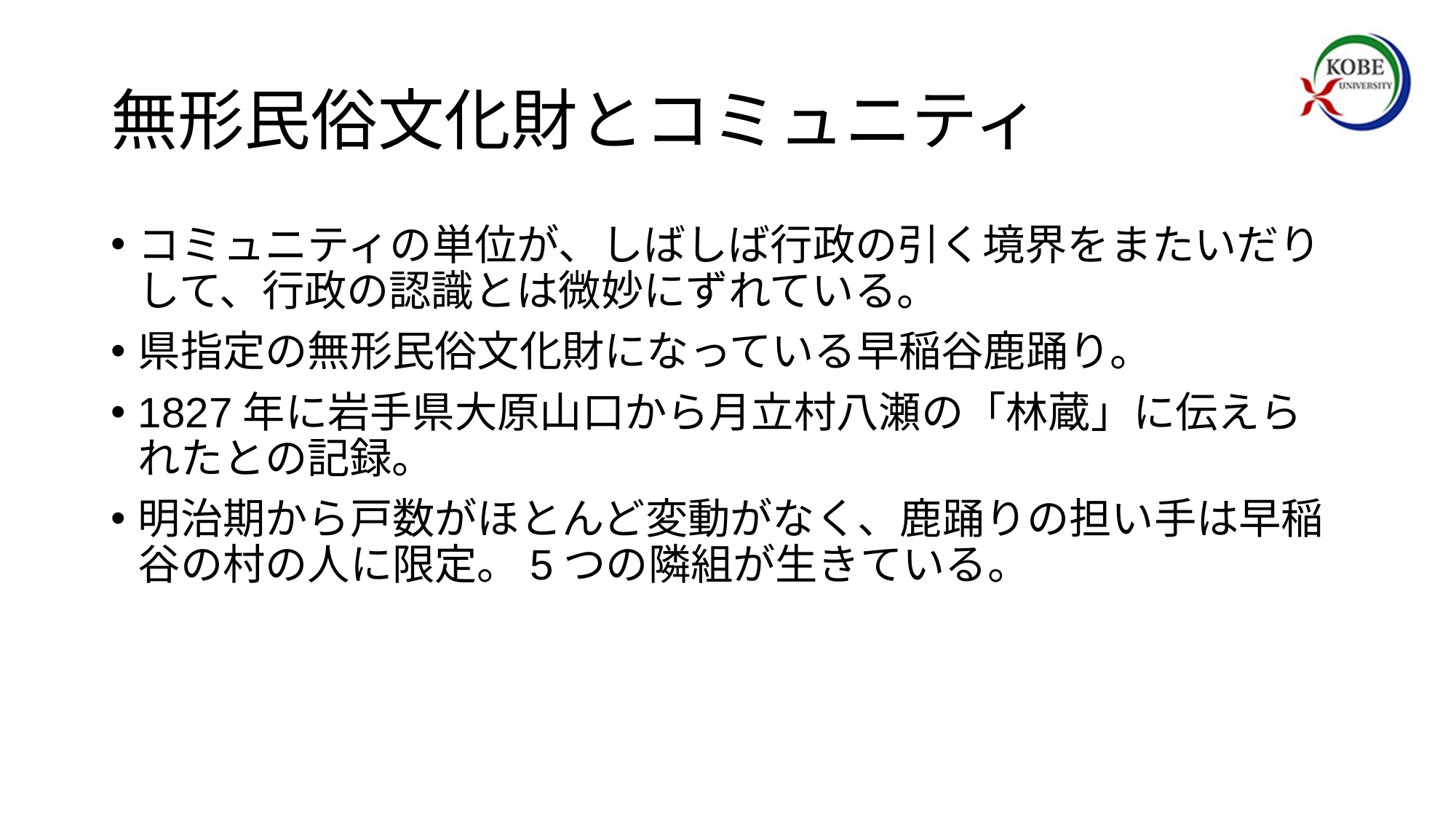

# 無形民俗文化財とコミュニティ
コミュニティの単位が、しばしば行政の引く境界をまたいだりして、行政の認識とは微妙にずれている。
県指定の無形民俗文化財になっている早稲谷鹿踊り。
1827年に岩手県大原山口から月立村八瀬の「林蔵」に伝えられたとの記録。
明治期から戸数がほとんど変動がなく、鹿踊りの担い手は早稲谷の村の人に限定。5つの隣組が生きている。